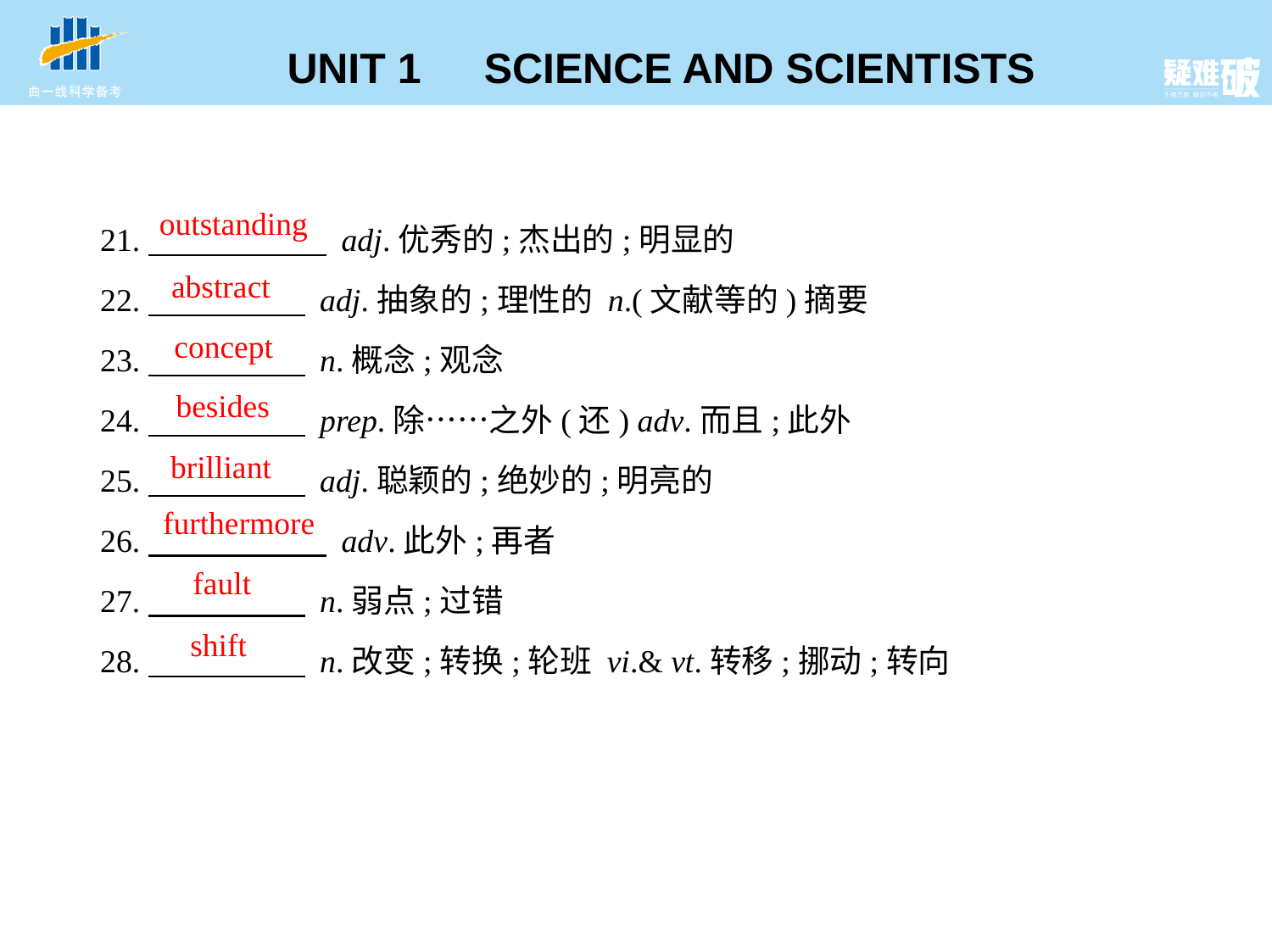

outstanding
21.　　　　        adj.优秀的;杰出的;明显的
22.　　　　     adj.抽象的;理性的 n.(文献等的)摘要
23.　　　　     n.概念;观念
24.　　　　     prep.除……之外(还) adv.而且;此外
25.　　　　     adj.聪颖的;绝妙的;明亮的
26.　　　　        adv.此外;再者
27.　　　　     n.弱点;过错
28.　　　　     n.改变;转换;轮班 vi.& vt.转移;挪动;转向
abstract
concept
besides
brilliant
furthermore
fault
shift